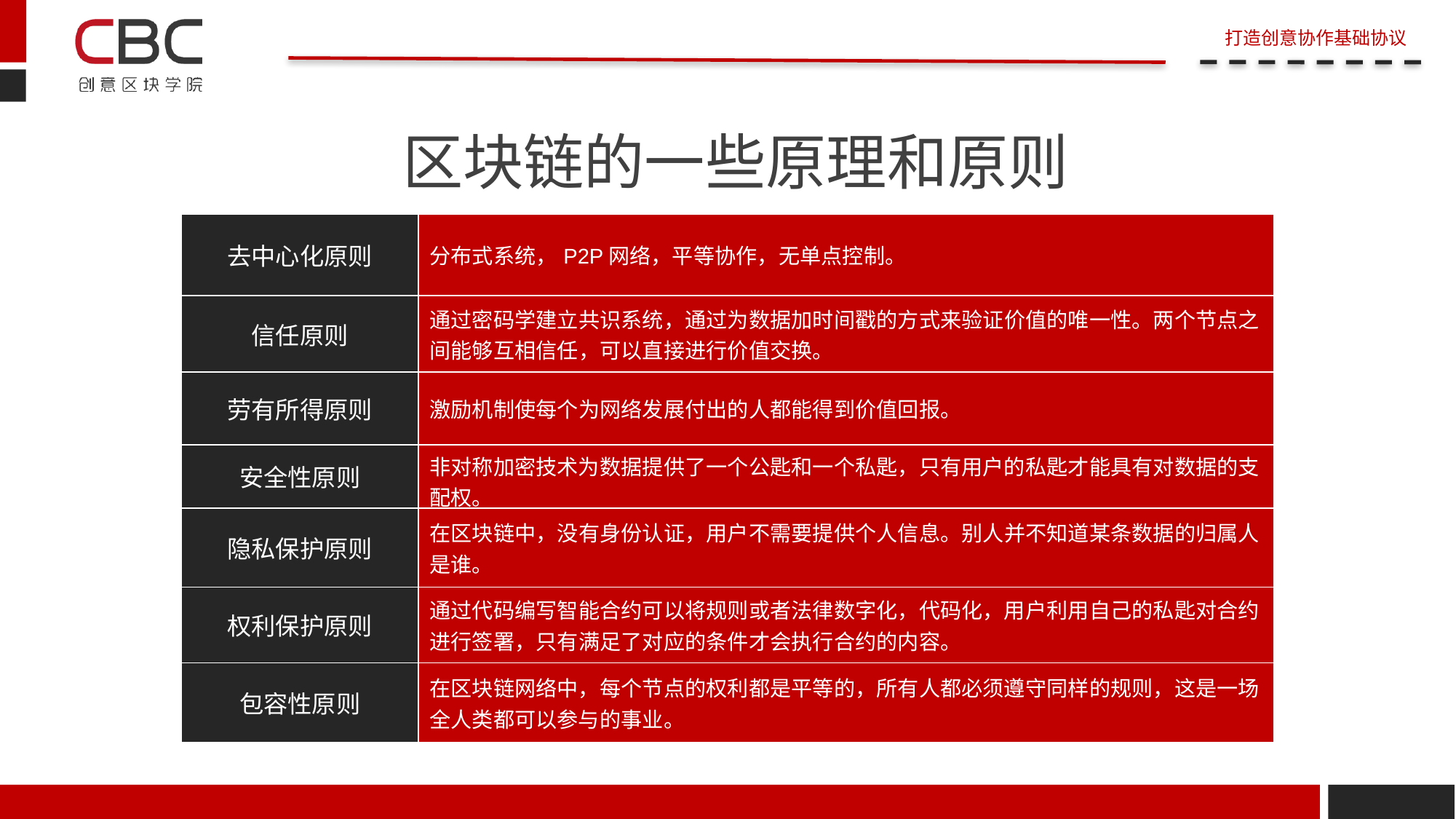

区块链的一些原理和原则
| 去中心化原则 | 分布式系统，P2P网络，平等协作，无单点控制。 |
| --- | --- |
| 信任原则 | 通过密码学建立共识系统，通过为数据加时间戳的方式来验证价值的唯一性。两个节点之间能够互相信任，可以直接进行价值交换。 |
| 劳有所得原则 | 激励机制使每个为网络发展付出的人都能得到价值回报。 |
| 安全性原则 | 非对称加密技术为数据提供了一个公匙和一个私匙，只有用户的私匙才能具有对数据的支配权。 |
| 隐私保护原则 | 在区块链中，没有身份认证，用户不需要提供个人信息。别人并不知道某条数据的归属人是谁。 |
| 权利保护原则 | 通过代码编写智能合约可以将规则或者法律数字化，代码化，用户利用自己的私匙对合约进行签署，只有满足了对应的条件才会执行合约的内容。 |
| 包容性原则 | 在区块链网络中，每个节点的权利都是平等的，所有人都必须遵守同样的规则，这是一场全人类都可以参与的事业。 |
32